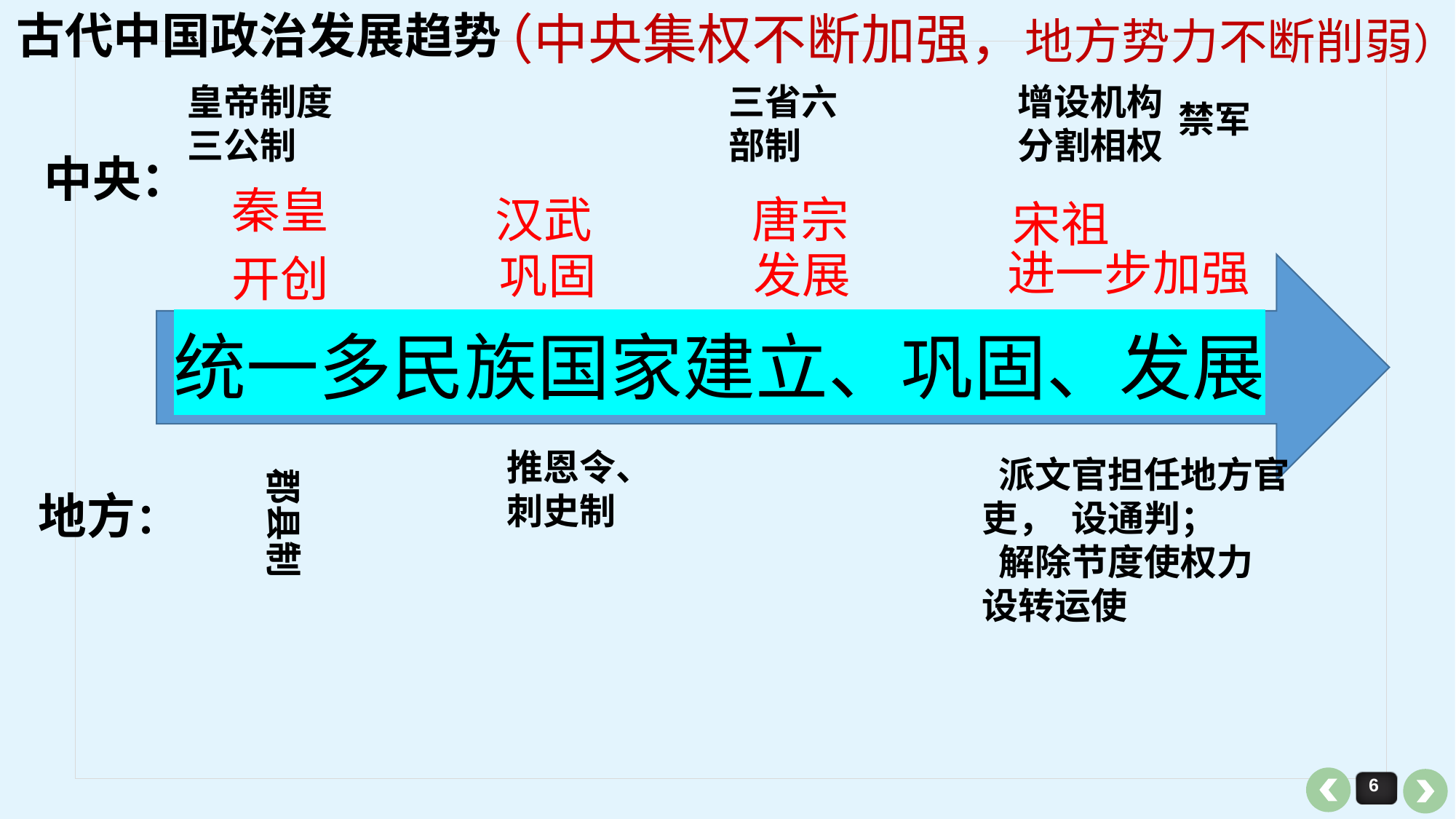

古代中国政治发展趋势
（中央集权不断加强，地方势力不断削弱）
三省六部制
皇帝制度
三公制
增设机构分割相权
禁军
中央：
秦皇
汉武
唐宗
宋祖
进一步加强
发展
巩固
开创

统一多民族国家建立、巩固、发展
推恩令、
刺史制
郡县制
 派文官担任地方官吏，  设通判；
 解除节度使权力       设转运使
地方：